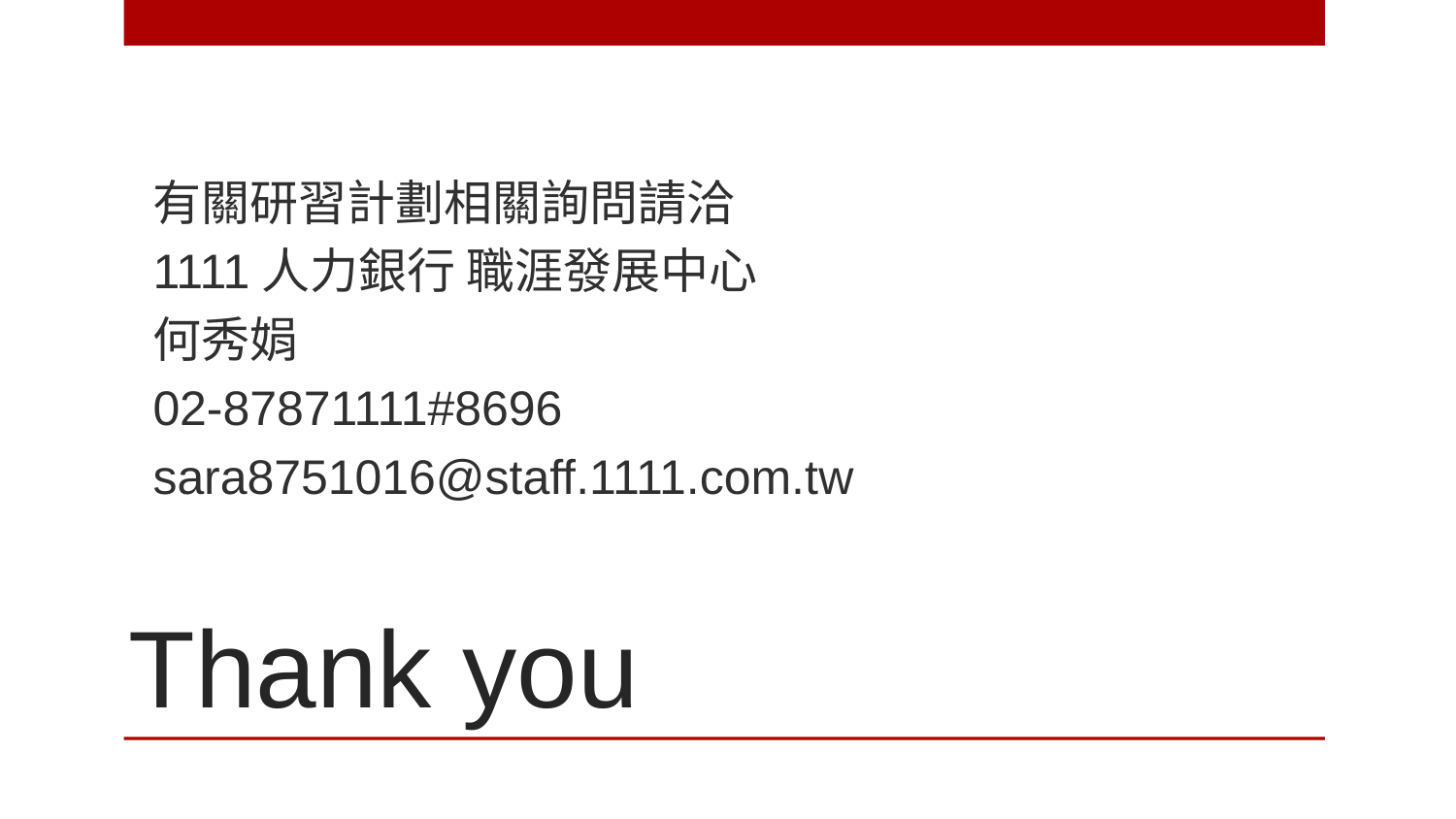

有關研習計劃相關詢問請洽
1111人力銀行 職涯發展中心
何秀娟
02-87871111#8696
sara8751016@staff.1111.com.tw
# Thank you